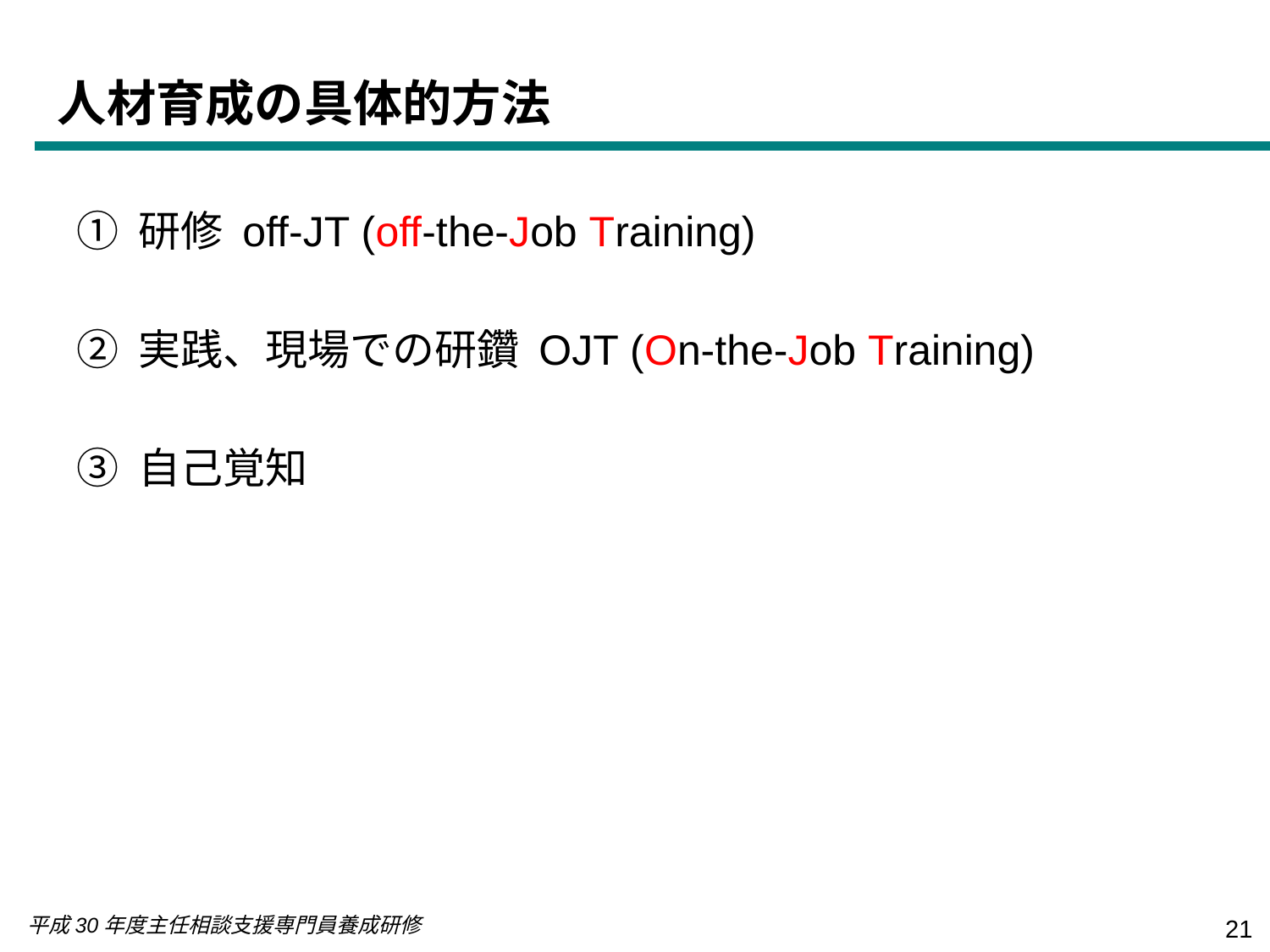

人材育成の具体的方法
① 研修 off-JT (off-the-Job Training)

② 実践、現場での研鑽 OJT (On-the-Job Training)

③ 自己覚知
平成30年度主任相談支援専門員養成研修
21